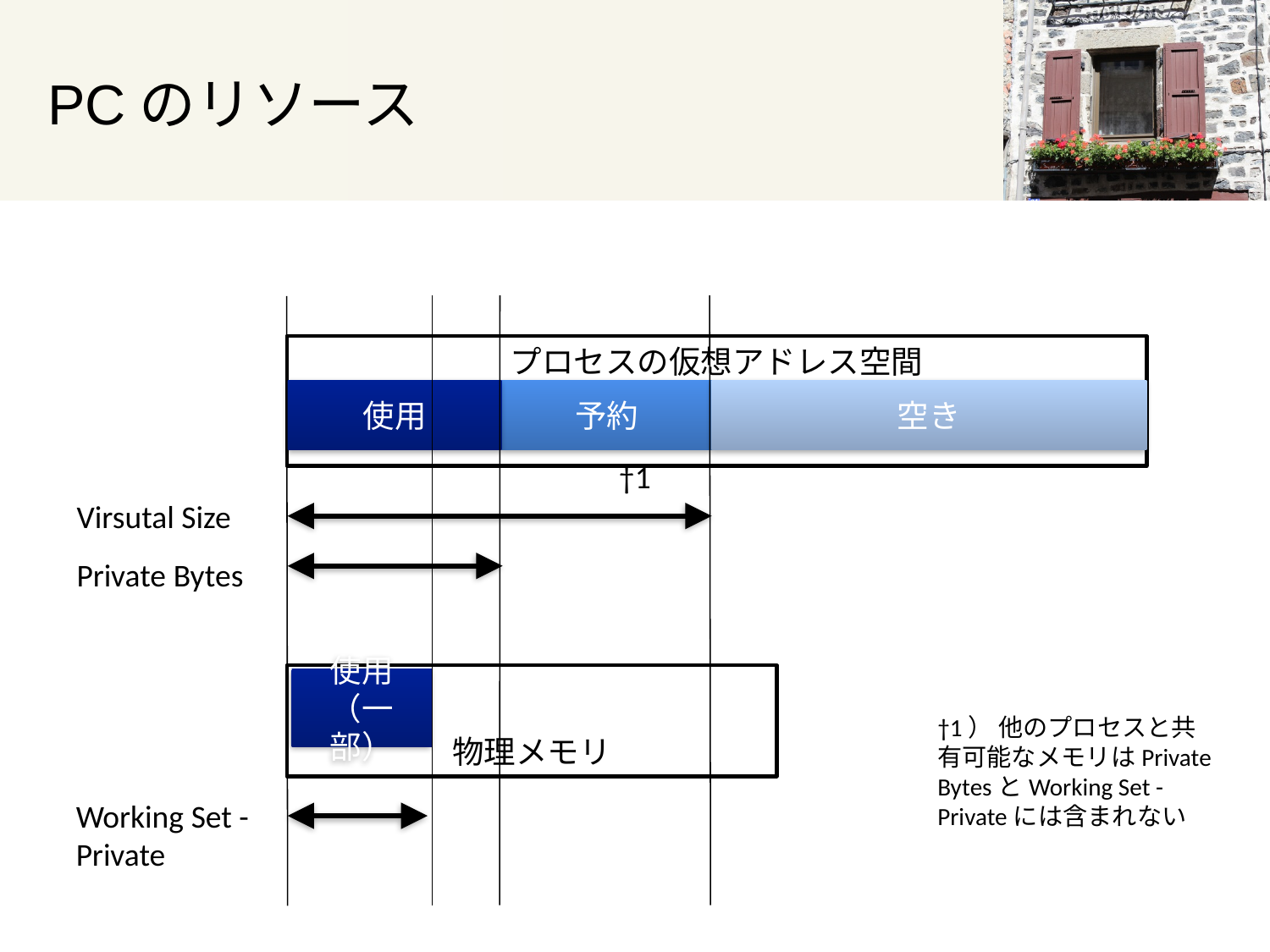

# PCのリソース
プロセスの仮想アドレス空間
使用
予約
空き
†1
Virsutal Size
Private Bytes
物理メモリ
使用
（一部）
†1） 他のプロセスと共有可能なメモリはPrivate BytesとWorking Set - Privateには含まれない
Working Set - Private